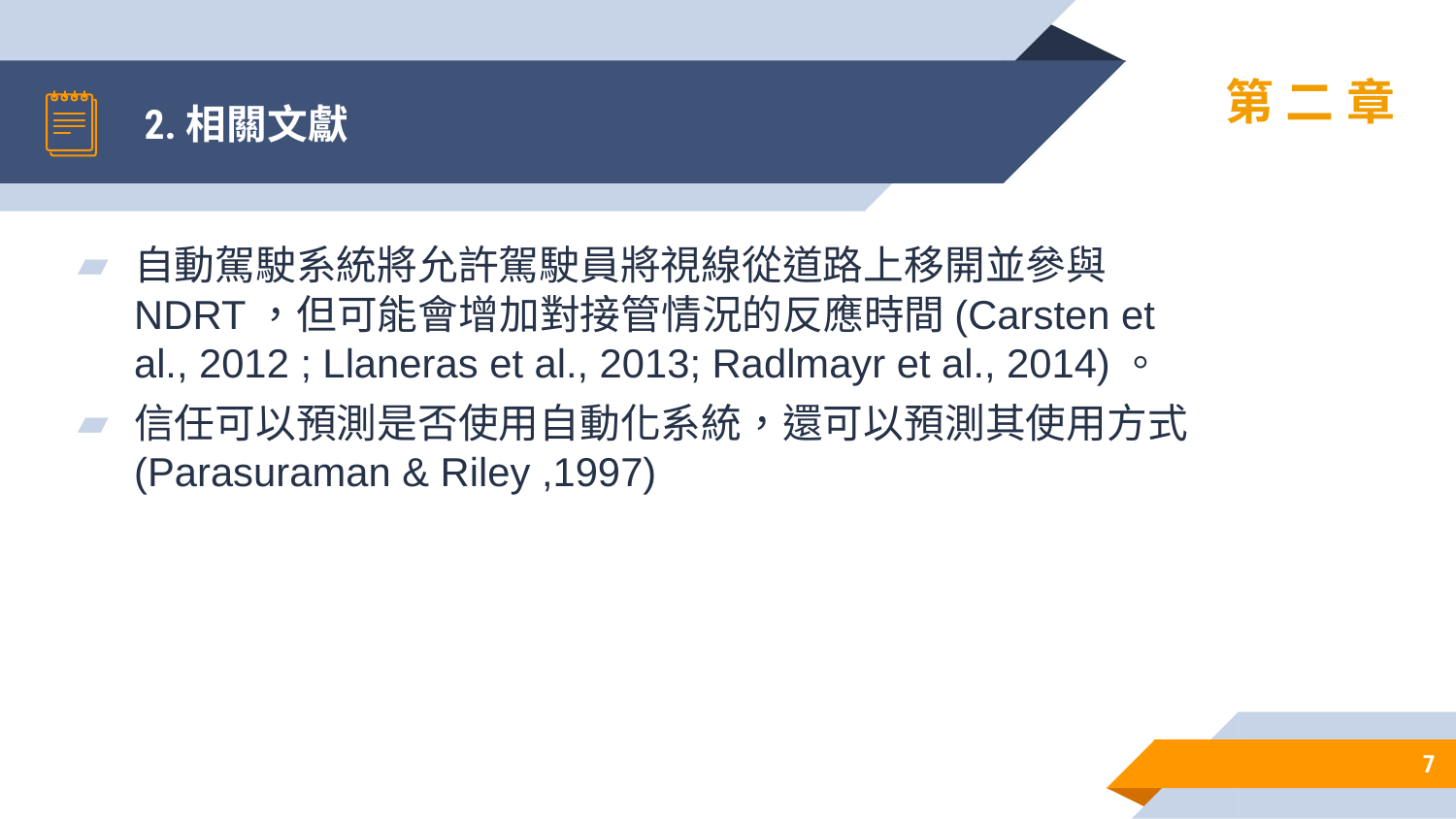

# 2.相關文獻
第二章

自動駕駛系統將允許駕駛員將視線從道路上移開並參與 NDRT，但可能會增加對接管情況的反應時間(Carsten et al., 2012 ; Llaneras et al., 2013; Radlmayr et al., 2014)。
信任可以預測是否使用自動化系統，還可以預測其使用方式(Parasuraman & Riley ,1997)

7